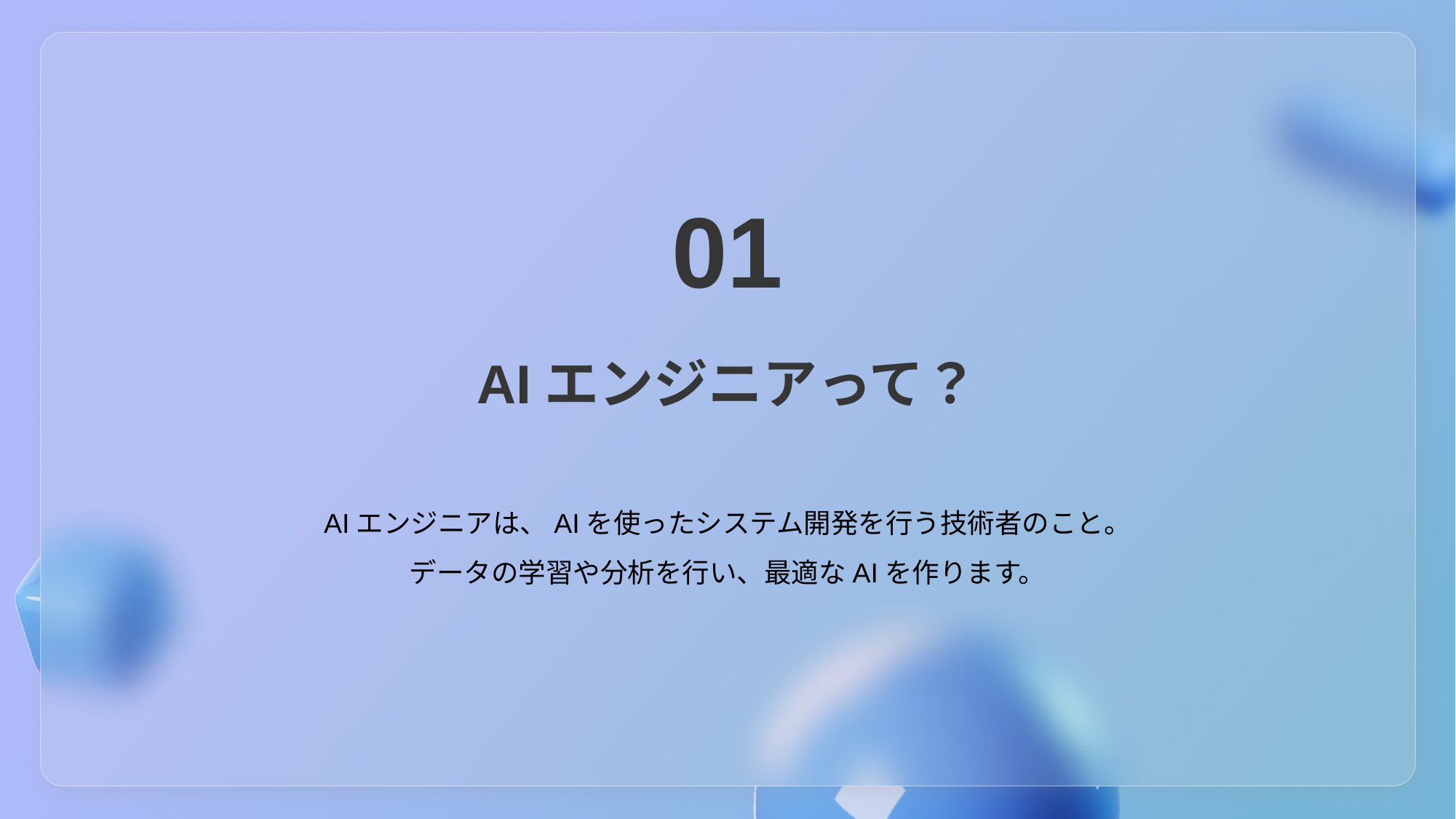

01
AIエンジニアって？
AIエンジニアは、AIを使ったシステム開発を行う技術者のこと。
データの学習や分析を行い、最適なAIを作ります。